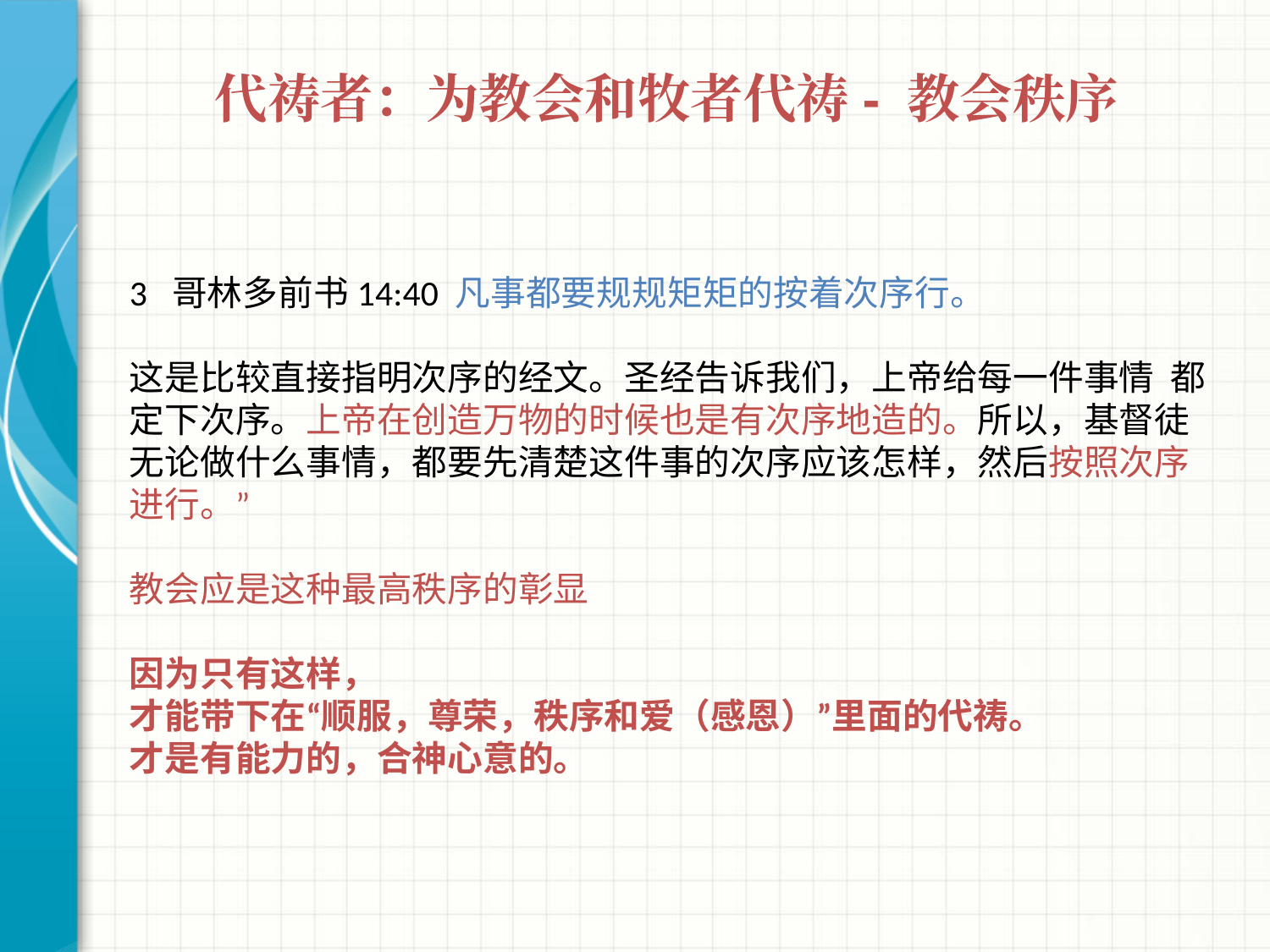

# 代祷者：为教会和牧者代祷- 教会秩序

3  哥林多前书14:40 凡事都要规规矩矩的按着次序行。

这是比较直接指明次序的经文。圣经告诉我们，上帝给每一件事情  都定下次序。上帝在创造万物的时候也是有次序地造的。所以，基督徒无论做什么事情，都要先清楚这件事的次序应该怎样，然后按照次序进行。”

教会应是这种最高秩序的彰显

因为只有这样，
才能带下在“顺服，尊荣，秩序和爱（感恩）”里面的代祷。
才是有能力的，合神心意的。